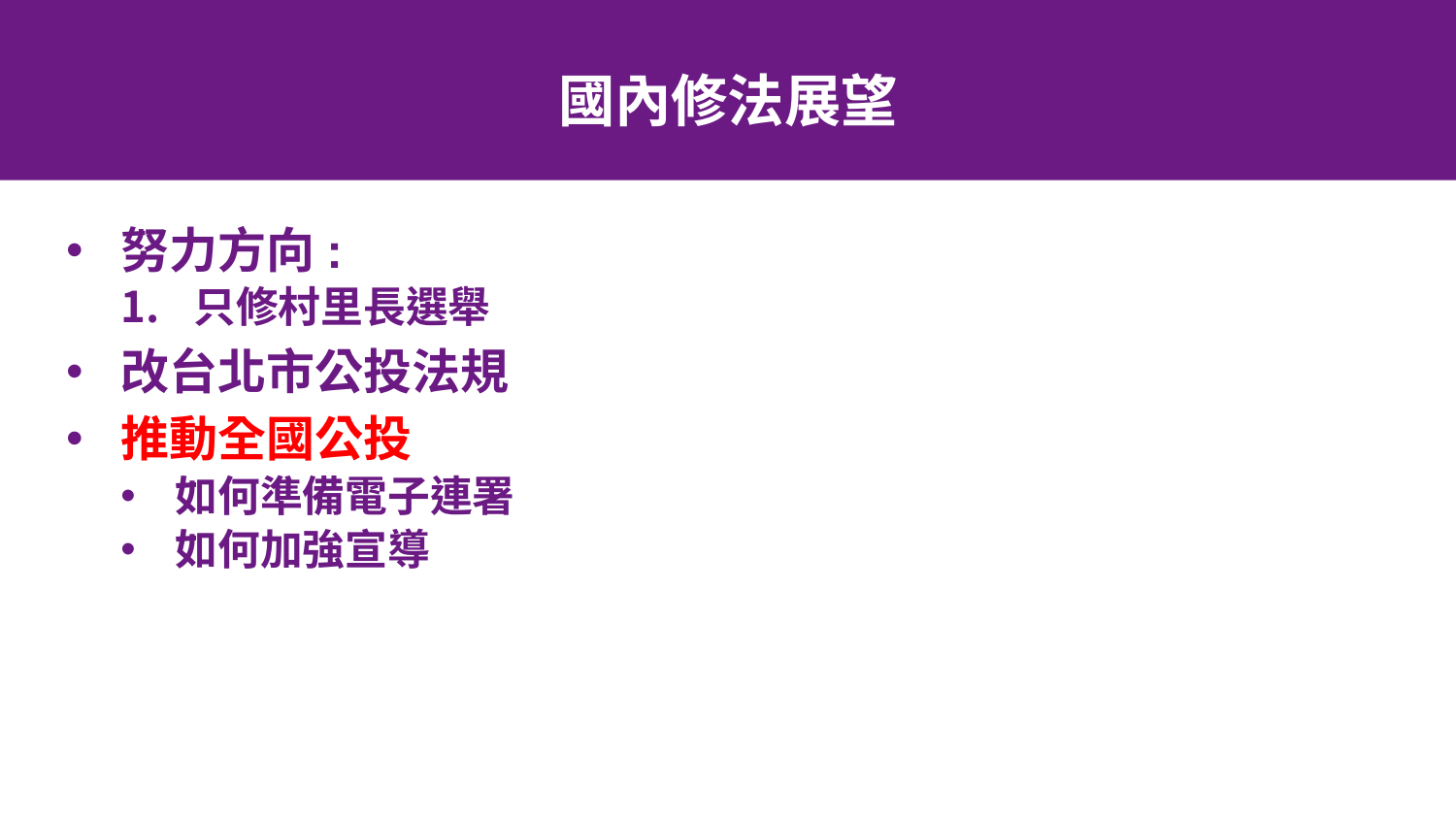

# 國內修法展望
努力方向:
只修村里長選舉
改台北市公投法規
推動全國公投
如何準備電子連署
如何加強宣導